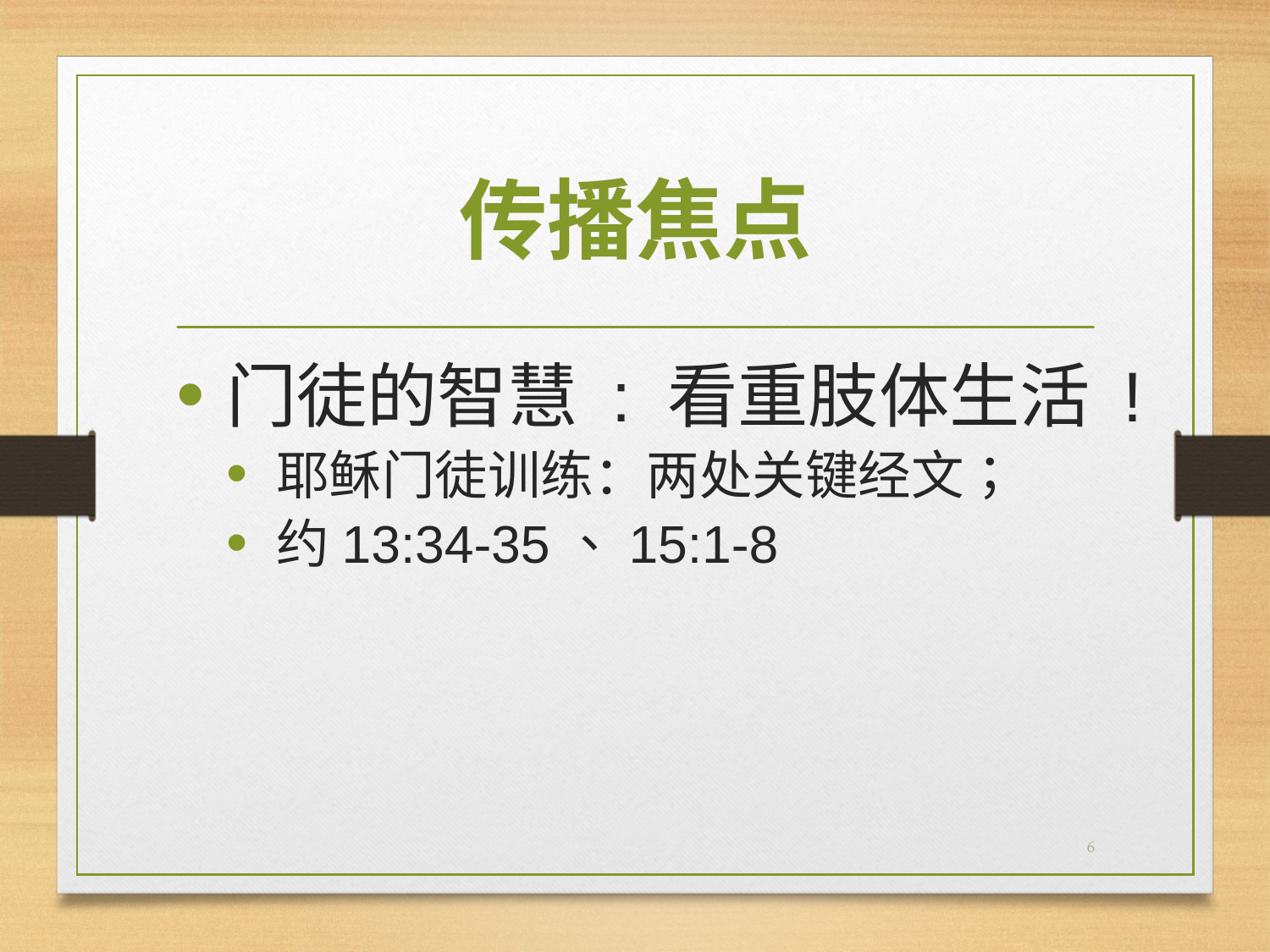

# 传播焦点
门徒的智慧 : 看重肢体生活 !
耶稣门徒训练：两处关键经文；
约13:34-35、15:1-8
6